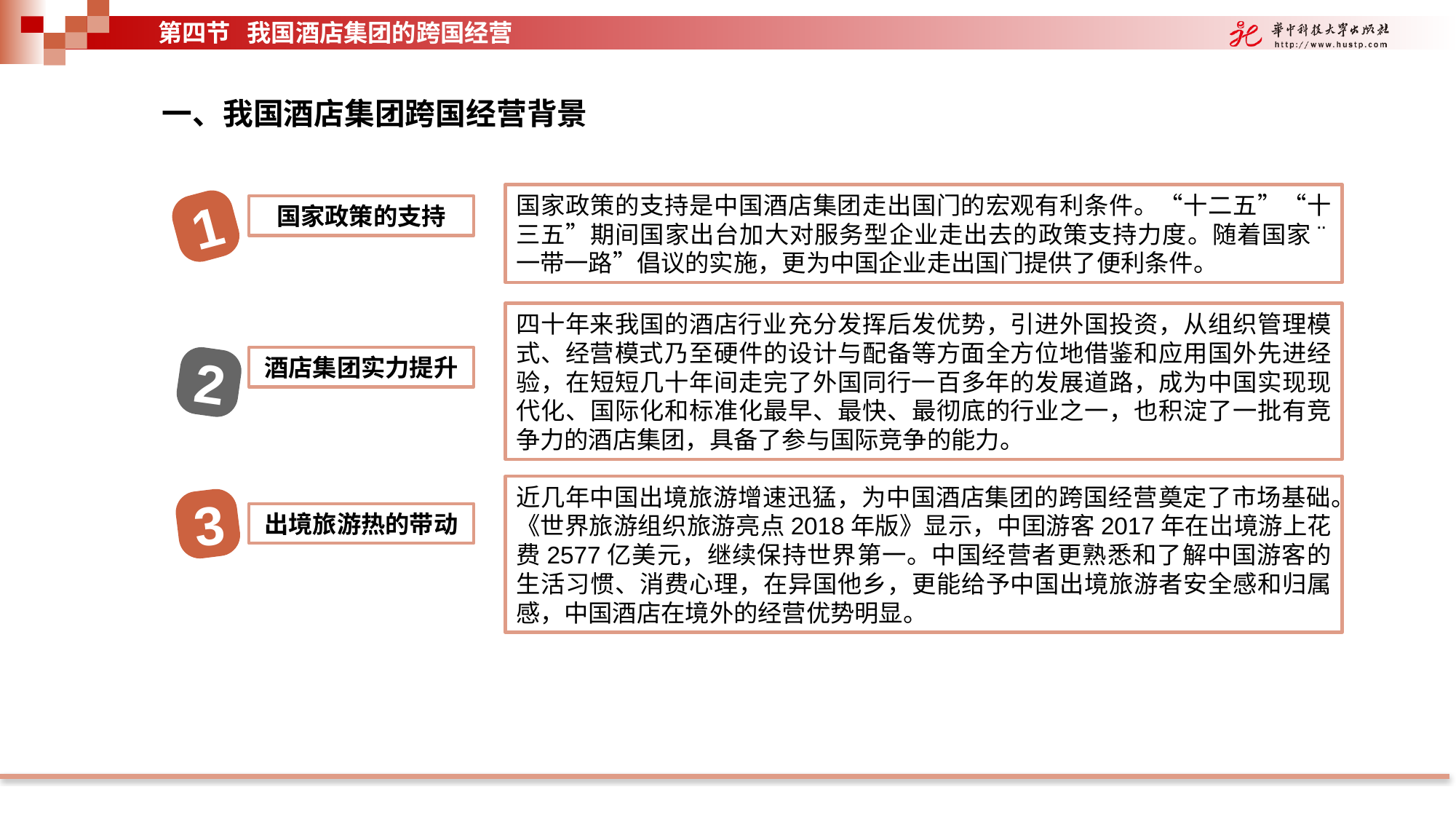

第四节   我国酒店集团的跨国经营
一、我国酒店集团跨国经营背景
国家政策的支持是中国酒店集团走出国门的宏观有利条件。“十二五”“十三五”期间国家出台加大对服务型企业走出去的政策支持力度。随着国家¨一带一路”倡议的实施，更为中国企业走出国门提供了便利条件。
1
2
3
国家政策的支持
酒店集团实力提升
出境旅游热的带动
四十年来我国的酒店行业充分发挥后发优势，引进外国投资，从组织管理模式、经营模式乃至硬件的设计与配备等方面全方位地借鉴和应用国外先进经验，在短短几十年间走完了外国同行一百多年的发展道路，成为中国实现现代化、国际化和标准化最早、最快、最彻底的行业之一，也积淀了一批有竞争力的酒店集团，具备了参与国际竞争的能力。
近几年中国出境旅游增速迅猛，为中国酒店集团的跨国经营奠定了市场基础。《世界旅游组织旅游亮点2018年版》显示，中囯游客2017年在岀境游上花费2577亿美元，继续保持世界第一。中国经营者更熟悉和了解中国游客的生活习惯、消费心理，在异国他乡，更能给予中国出境旅游者安全感和归属感，中国酒店在境外的经营优势明显。